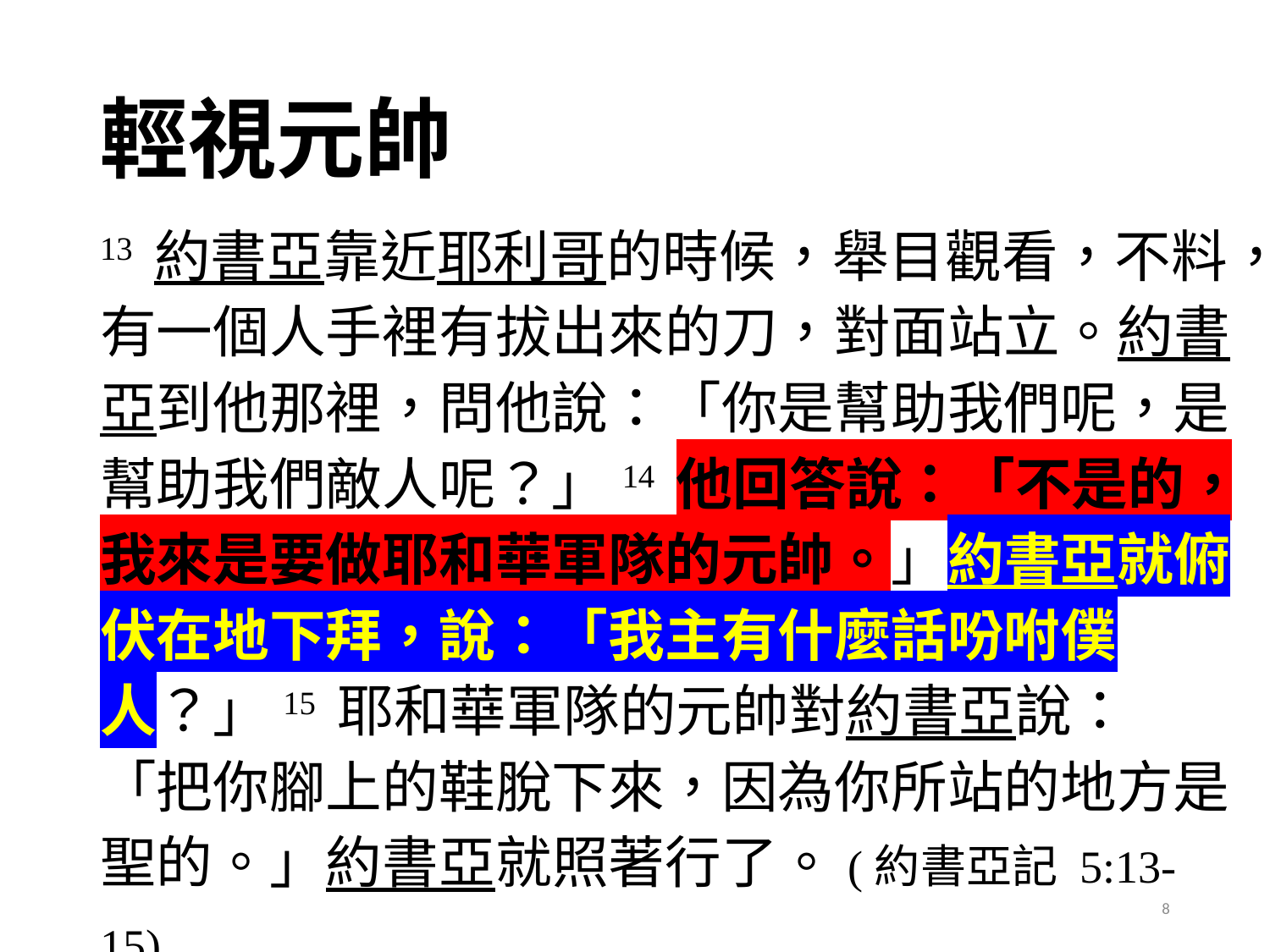

# 輕視元帥
13 約書亞靠近耶利哥的時候，舉目觀看，不料，有一個人手裡有拔出來的刀，對面站立。約書亞到他那裡，問他說：「你是幫助我們呢，是幫助我們敵人呢？」14 他回答說：「不是的，我來是要做耶和華軍隊的元帥。」約書亞就俯伏在地下拜，說：「我主有什麼話吩咐僕人？」15 耶和華軍隊的元帥對約書亞說：「把你腳上的鞋脫下來，因為你所站的地方是聖的。」約書亞就照著行了。(約書亞記 5:13-15)
8